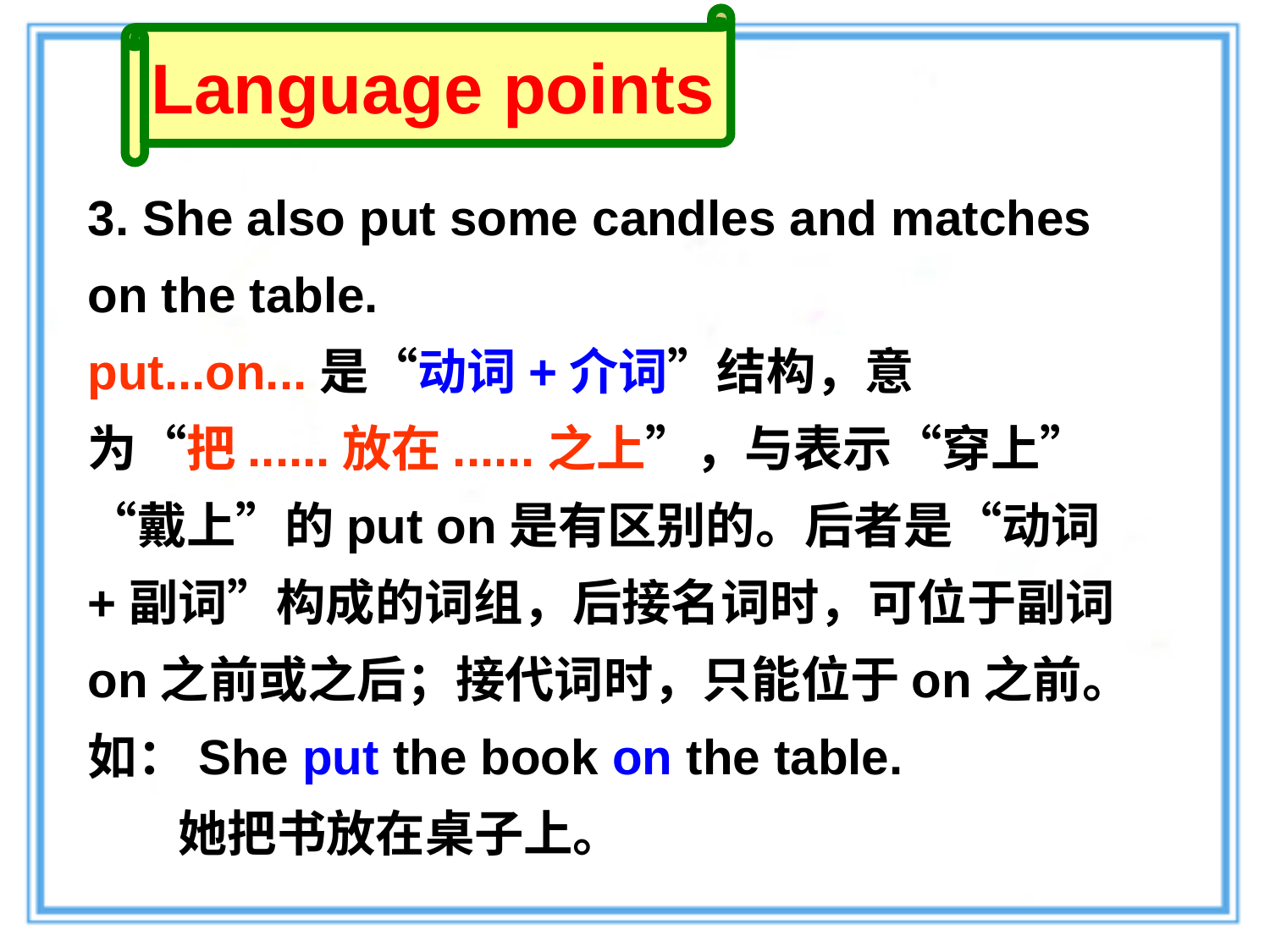

Language points
3. She also put some candles and matches on the table.
put...on...是“动词+介词”结构，意为“把......放在......之上”，与表示“穿上”“戴上”的put on是有区别的。后者是“动词+副词”构成的词组，后接名词时，可位于副词on之前或之后；接代词时，只能位于on之前。
如：She put the book on the table.
       她把书放在桌子上。